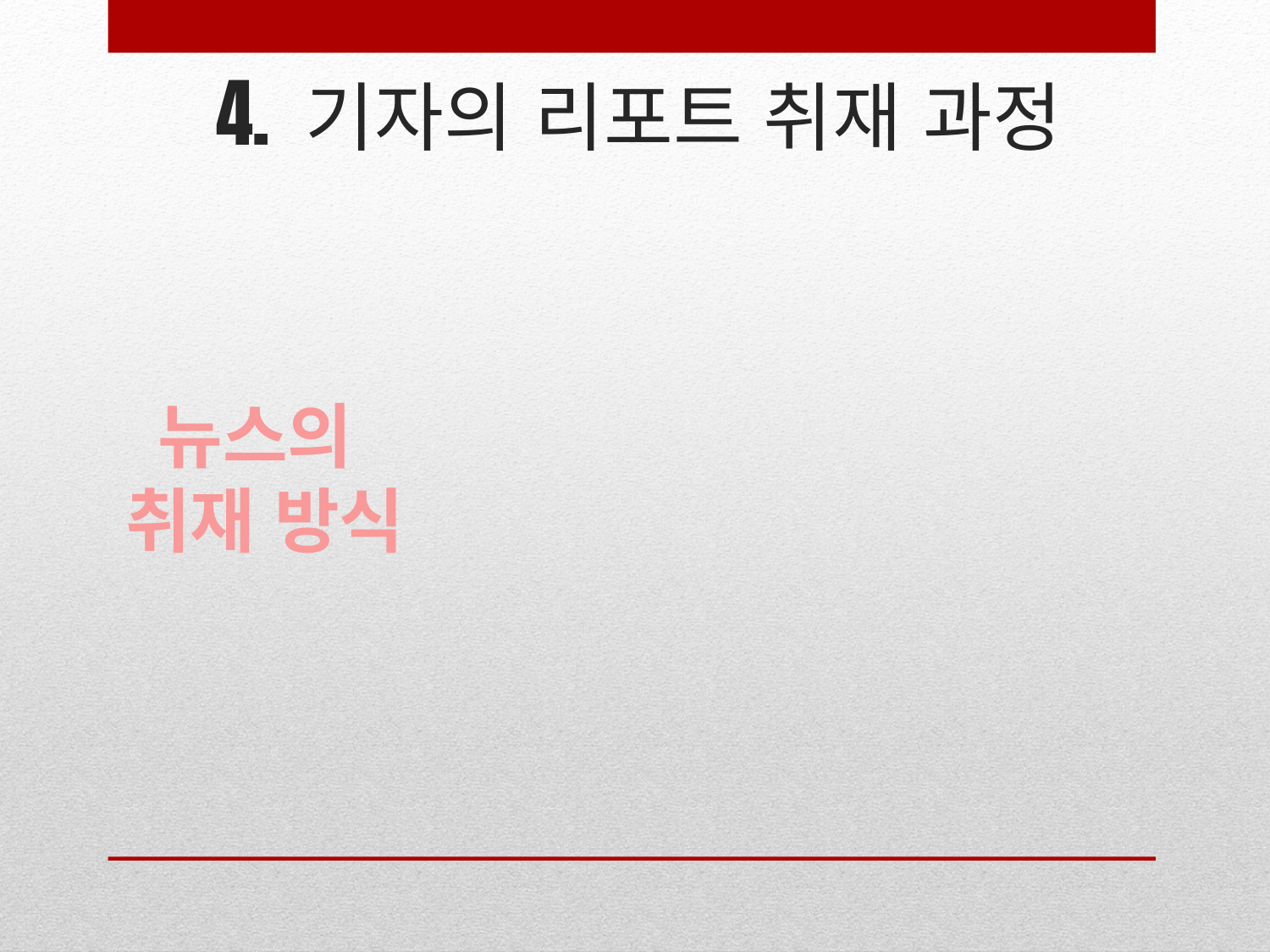

# 4. 기자의 리포트 취재 과정

뉴스의
취재 방식